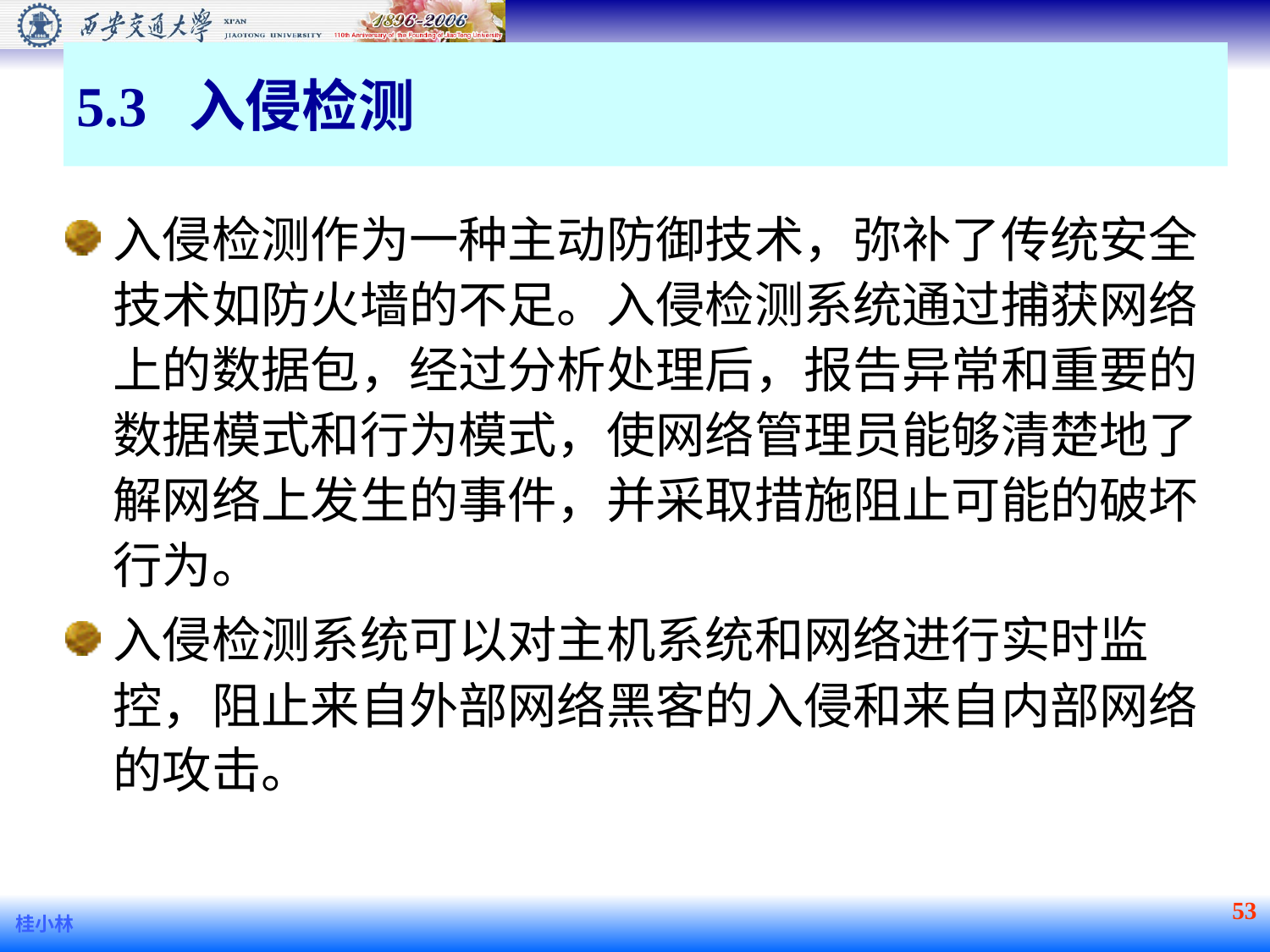

# 5.3  入侵检测
入侵检测作为一种主动防御技术，弥补了传统安全技术如防火墙的不足。入侵检测系统通过捕获网络上的数据包，经过分析处理后，报告异常和重要的数据模式和行为模式，使网络管理员能够清楚地了解网络上发生的事件，并采取措施阻止可能的破坏行为。
入侵检测系统可以对主机系统和网络进行实时监控，阻止来自外部网络黑客的入侵和来自内部网络的攻击。
53
桂小林